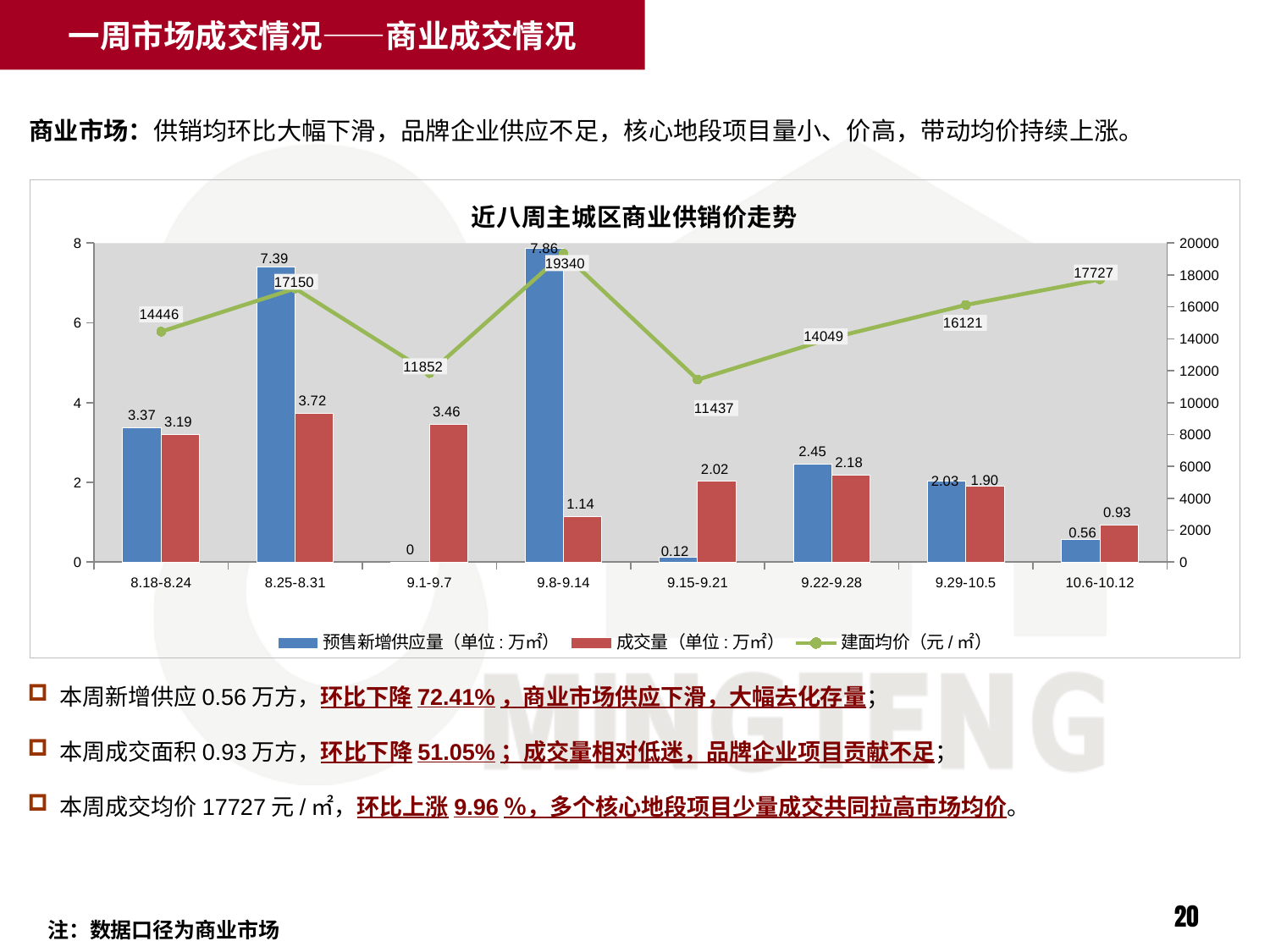

一周市场成交情况——商业成交情况
商业市场：供销均环比大幅下滑，品牌企业供应不足，核心地段项目量小、价高，带动均价持续上涨。

### Chart

| Category | 预售新增供应量（单位:万㎡） | 成交量（单位:万㎡） | 建面均价（元/㎡） |
|---|---|---|---|
| 8.18-8.24 | 3.3699999999999997 | 3.19 | 14446.0 |
| 8.25-8.31 | 7.39 | 3.72 | 17150.0 |
| 9.1-9.7 | 0.0 | 3.46 | 11852.0 |
| 9.8-9.14 | 7.8599999999999985 | 1.1399999999999986 | 19340.0 |
| 9.15-9.21 | 0.12000000000000002 | 2.02 | 11437.0 |
| 9.22-9.28 | 2.4499999999999997 | 2.18 | 14049.0 |
| 9.29-10.5 | 2.03 | 1.9000000000000001 | 16121.0 |
| 10.6-10.12 | 0.56 | 0.93 | 17727.0 |
 本周新增供应0.56万方，环比下降72.41%，商业市场供应下滑，大幅去化存量；

 本周成交面积0.93万方，环比下降51.05%；成交量相对低迷，品牌企业项目贡献不足；

 本周成交均价17727元/㎡，环比上涨9.96％，多个核心地段项目少量成交共同拉高市场均价。
20
注：数据口径为商业市场